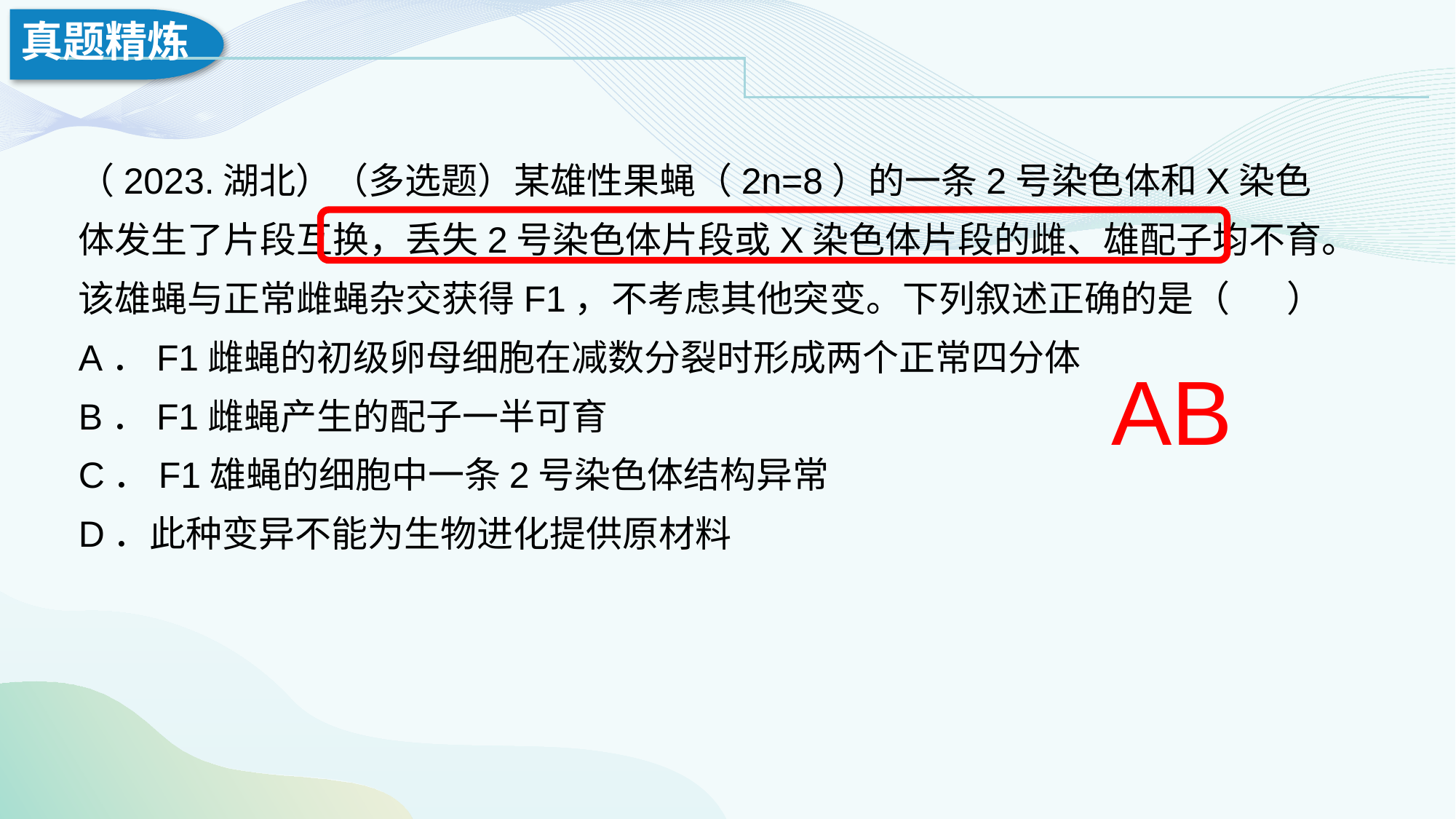

（2023.湖北）（多选题）某雄性果蝇（2n=8）的一条2号染色体和X染色体发生了片段互换，丢失2号染色体片段或X染色体片段的雌、雄配子均不育。该雄蝇与正常雌蝇杂交获得F1，不考虑其他突变。下列叙述正确的是（       ）
A．F1雌蝇的初级卵母细胞在减数分裂时形成两个正常四分体
B．F1雌蝇产生的配子一半可育
C．F1雄蝇的细胞中一条2号染色体结构异常
D．此种变异不能为生物进化提供原材料

AB